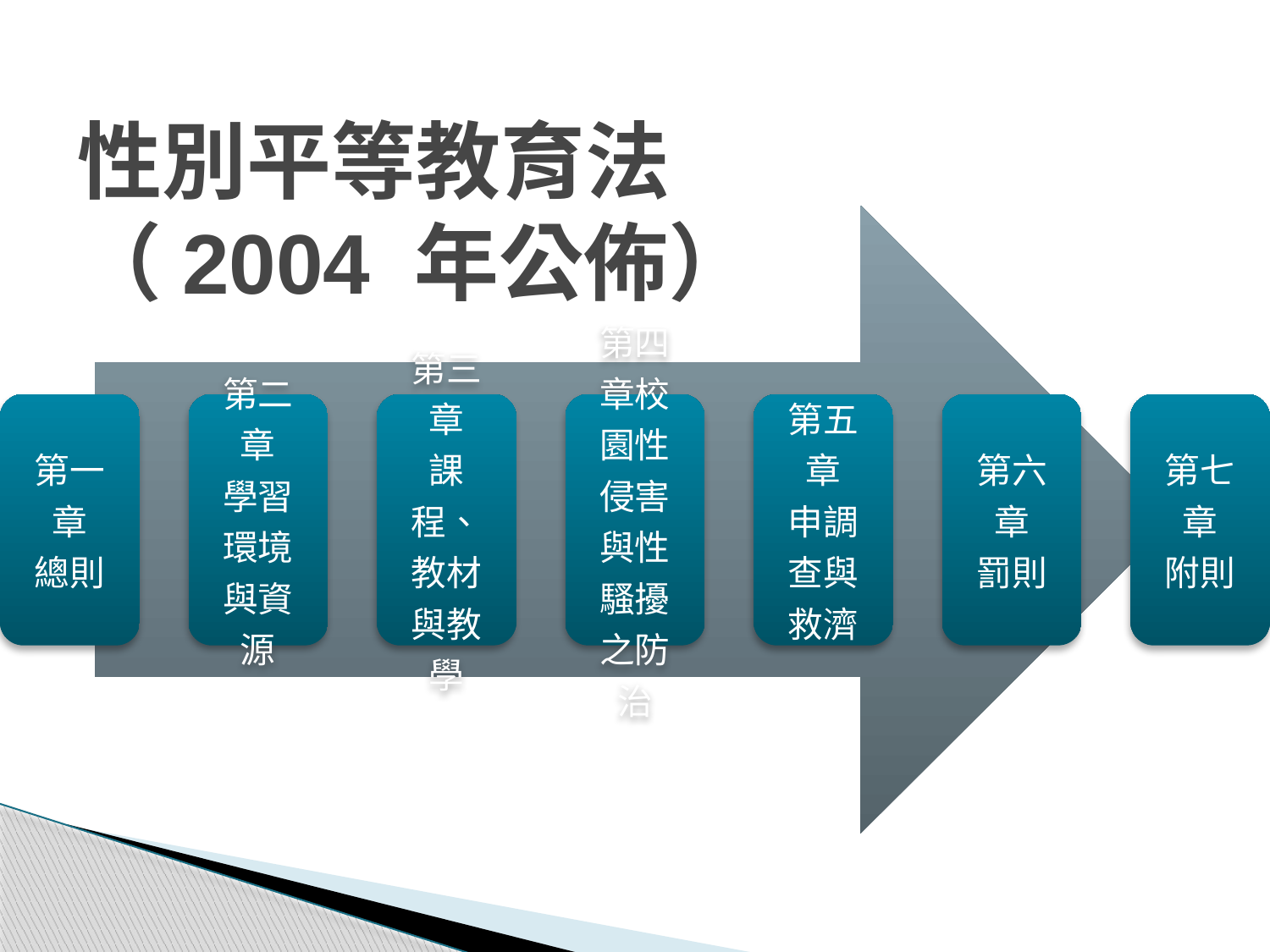

# 性別平等教育法（2004 年公佈）
第一章
總則
第三章
課程、教材與教學
第四章校園性侵害與性騷擾之防治
第二章
學習環境與資源
第五章
申調查與救濟
第六章
罰則
第七章
附則